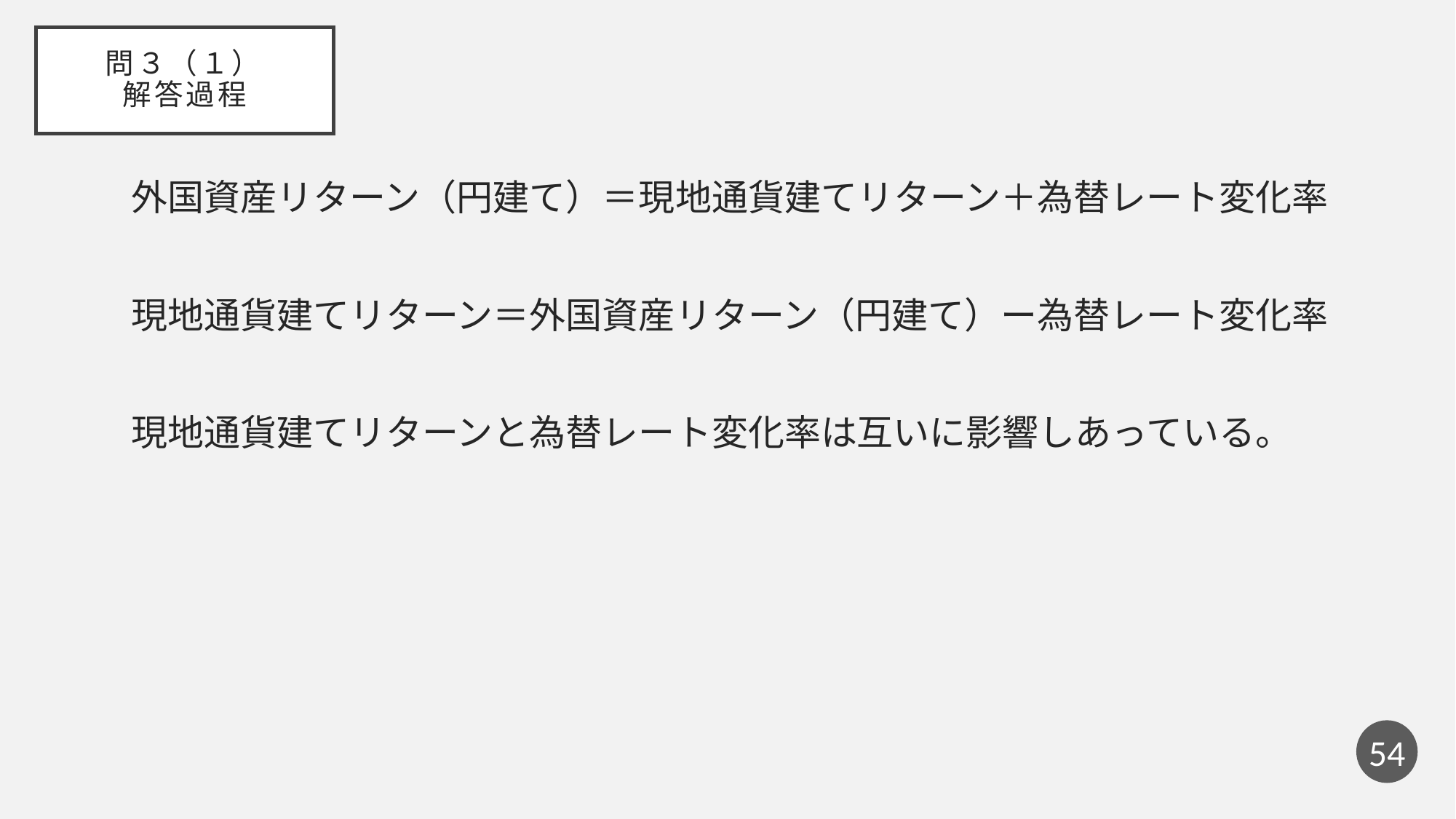

# 問３（１） 解答過程
外国資産リターン（円建て）＝現地通貨建てリターン＋為替レート変化率

現地通貨建てリターン＝外国資産リターン（円建て）ー為替レート変化率

現地通貨建てリターンと為替レート変化率は互いに影響しあっている。
54